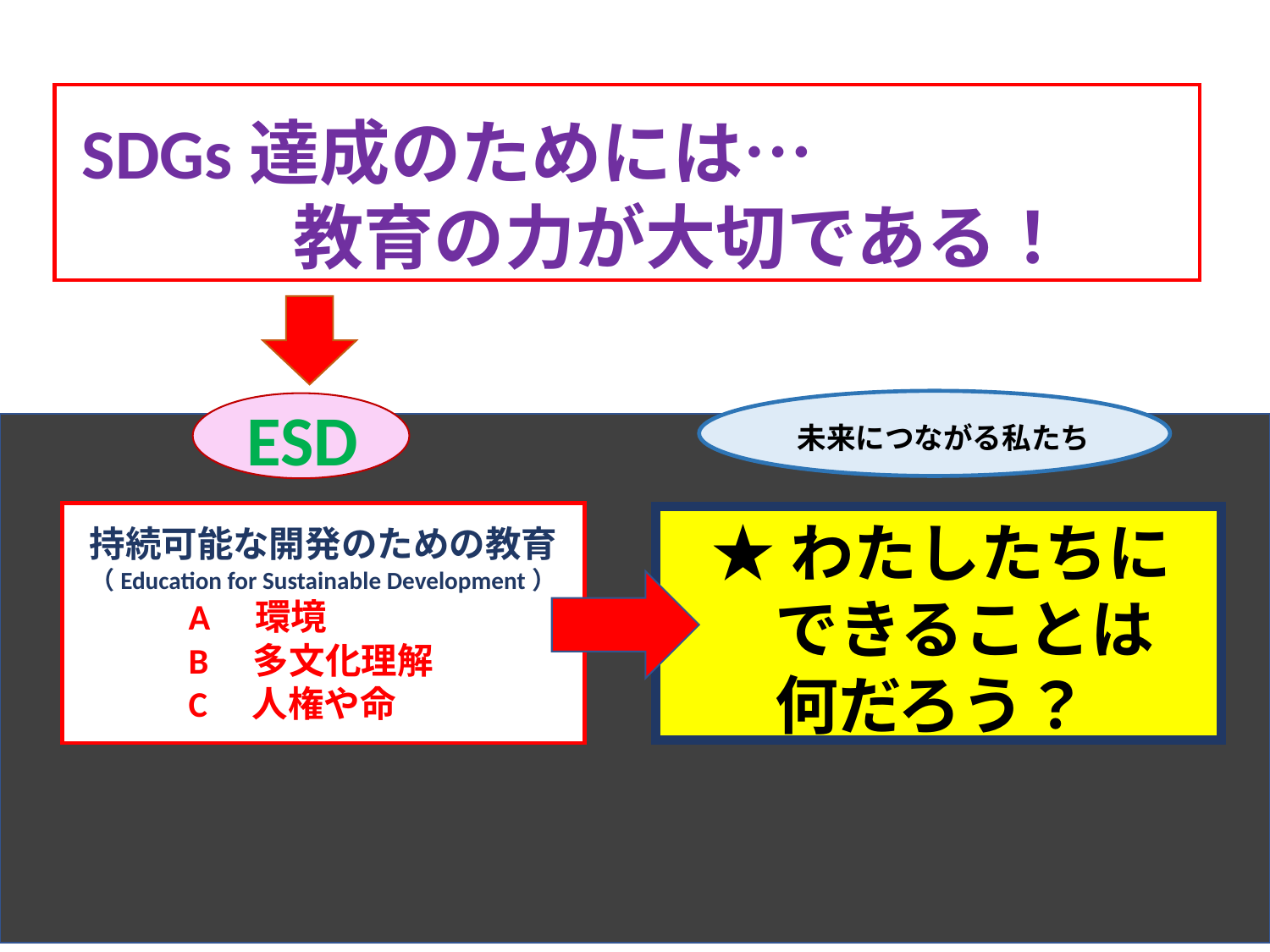

SDGs達成のためには…
　　　教育の力が大切である！

ESD

未来につながる私たち

★わたしたちに
　できることは
　何だろう？

持続可能な開発のための教育
（Education for Sustainable Development）
　　　A　環境
　　　B　多文化理解
　　　C　人権や命